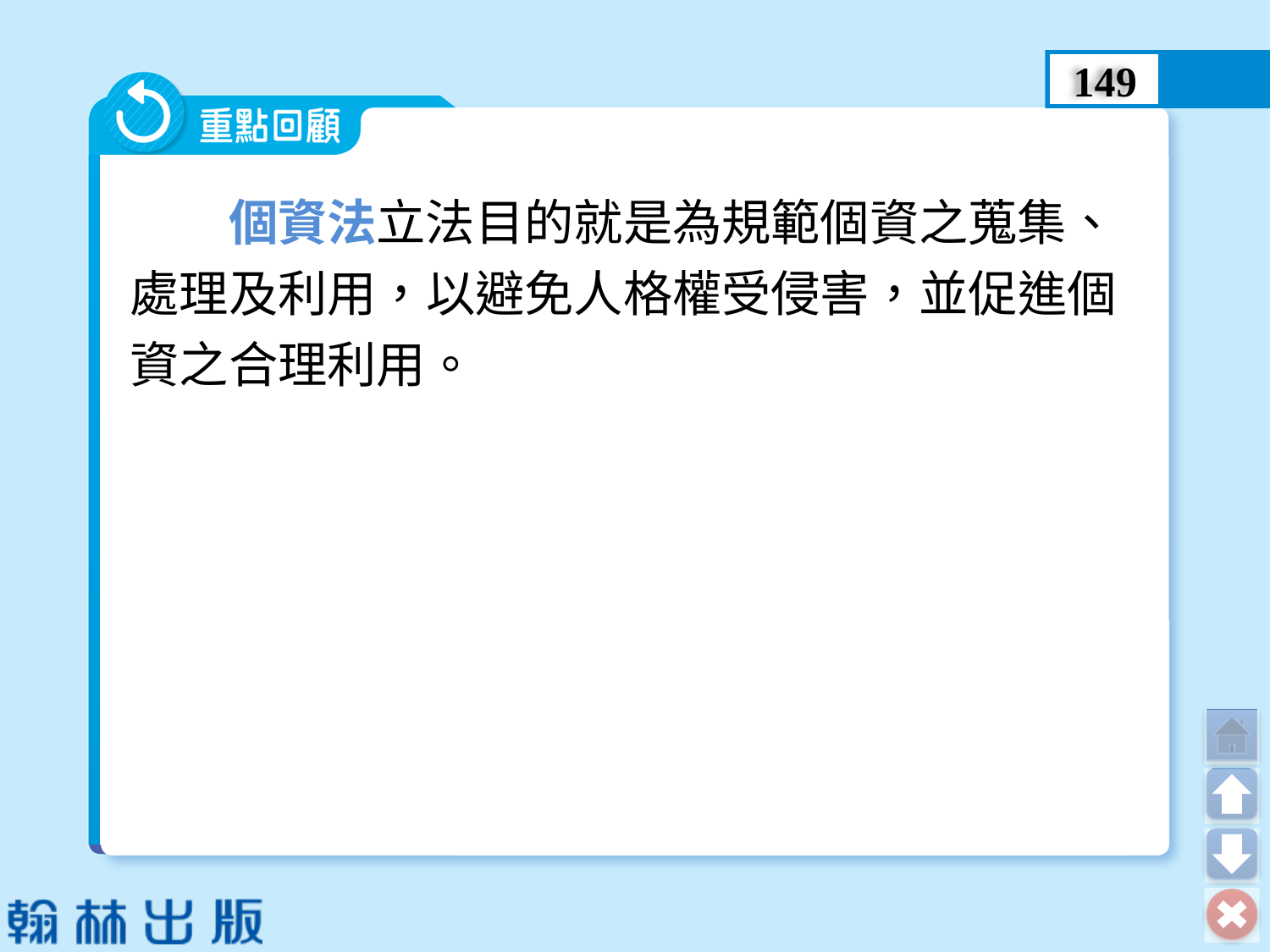

149
　　個資法立法目的就是為規範個資之蒐集、處理及利用，以避免人格權受侵害，並促進個資之合理利用。